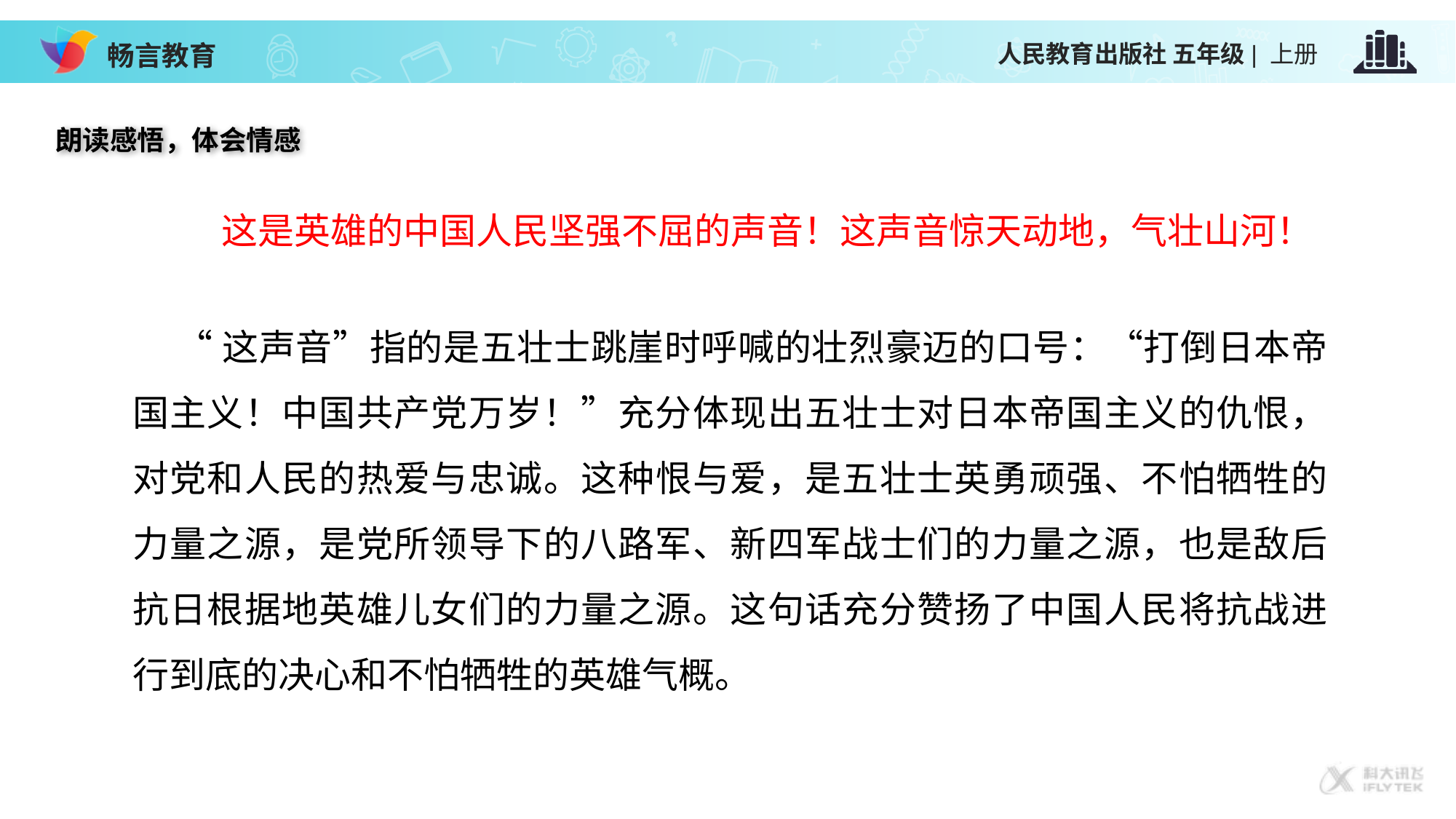

朗读感悟，体会情感
这是英雄的中国人民坚强不屈的声音！这声音惊天动地，气壮山河！
     “这声音”指的是五壮士跳崖时呼喊的壮烈豪迈的口号：“打倒日本帝国主义！中国共产党万岁！”充分体现出五壮士对日本帝国主义的仇恨，对党和人民的热爱与忠诚。这种恨与爱，是五壮士英勇顽强、不怕牺牲的力量之源，是党所领导下的八路军、新四军战士们的力量之源，也是敌后抗日根据地英雄儿女们的力量之源。这句话充分赞扬了中国人民将抗战进行到底的决心和不怕牺牲的英雄气概。